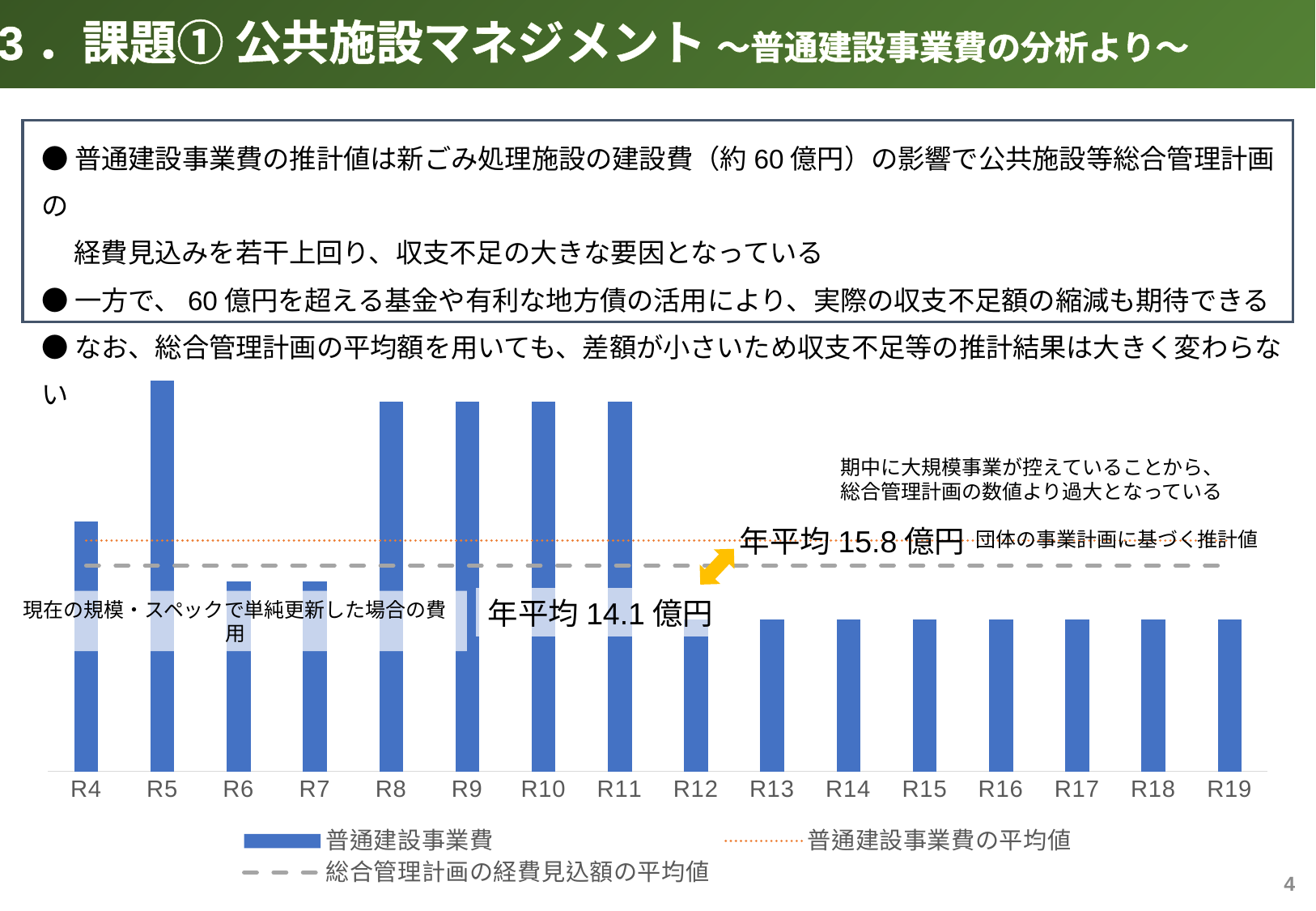

3．課題① 公共施設マネジメント ～普通建設事業費の分析より～

●普通建設事業費の推計値は新ごみ処理施設の建設費（約60億円）の影響で公共施設等総合管理計画の
　 経費見込みを若干上回り、収支不足の大きな要因となっている
●一方で、60億円を超える基金や有利な地方債の活用により、実際の収支不足額の縮減も期待できる
●なお、総合管理計画の平均額を用いても、差額が小さいため収支不足等の推計結果は大きく変わらない

### Chart

| Category | 普通建設事業費 | 普通建設事業費の平均値 | 総合管理計画の経費見込額の平均値 |
|---|---|---|---|
| R4 | 1709.0 | 1581.7333333333333 | 1410.0 |
| R5 | 2676.0 | 1581.7333333333333 | 1410.0 |
| R6 | 1302.0 | 1581.7333333333333 | 1410.0 |
| R7 | 1302.0 | 1581.7333333333333 | 1410.0 |
| R8 | 2534.0 | 1581.7333333333333 | 1410.0 |
| R9 | 2534.0 | 1581.7333333333333 | 1410.0 |
| R10 | 2533.0 | 1581.7333333333333 | 1410.0 |
| R11 | 2534.0 | 1581.7333333333333 | 1410.0 |
| R12 | 1039.0 | 1581.7333333333333 | 1410.0 |
| R13 | 1039.0 | 1581.7333333333333 | 1410.0 |
| R14 | 1039.0 | 1581.7333333333333 | 1410.0 |
| R15 | 1039.0 | 1581.7333333333333 | 1410.0 |
| R16 | 1038.0 | 1581.7333333333333 | 1410.0 |
| R17 | 1039.0 | 1581.7333333333333 | 1410.0 |
| R18 | 1039.0 | 1581.7333333333333 | 1410.0 |
| R19 | 1039.0 | 1581.7333333333333 | 1410.0 |
期中に大規模事業が控えていることから、
総合管理計画の数値より過大となっている
年平均15.8億円
団体の事業計画に基づく推計値

年平均14.1億円
現在の規模・スペックで単純更新した場合の費用
4